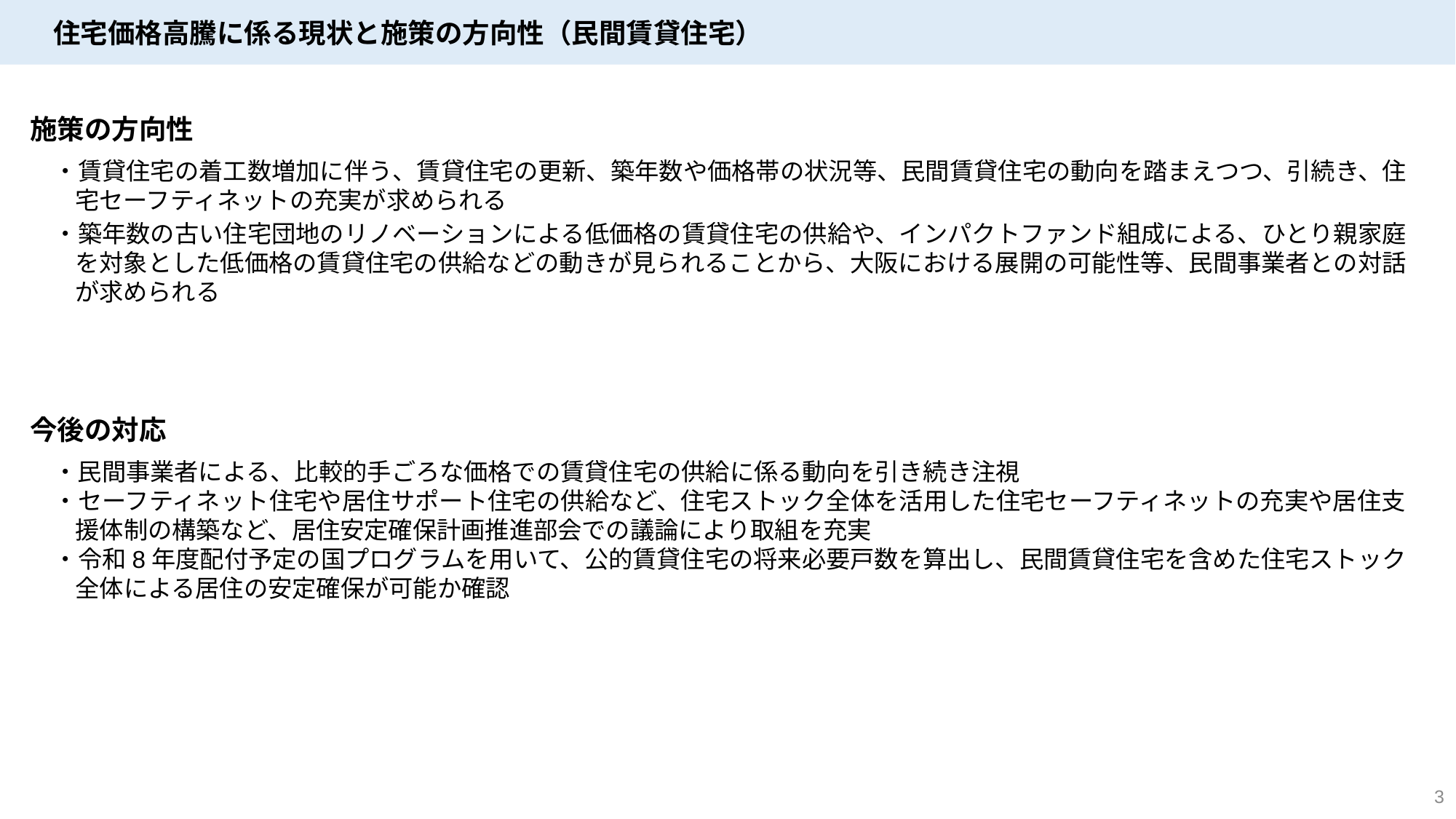

住宅価格高騰に係る現状と施策の方向性（民間賃貸住宅）
施策の方向性
・賃貸住宅の着工数増加に伴う、賃貸住宅の更新、築年数や価格帯の状況等、民間賃貸住宅の動向を踏まえつつ、引続き、住宅セーフティネットの充実が求められる
・築年数の古い住宅団地のリノベーションによる低価格の賃貸住宅の供給や、インパクトファンド組成による、ひとり親家庭を対象とした低価格の賃貸住宅の供給などの動きが見られることから、大阪における展開の可能性等、民間事業者との対話が求められる
今後の対応
・民間事業者による、比較的手ごろな価格での賃貸住宅の供給に係る動向を引き続き注視
・セーフティネット住宅や居住サポート住宅の供給など、住宅ストック全体を活用した住宅セーフティネットの充実や居住支援体制の構築など、居住安定確保計画推進部会での議論により取組を充実
・令和8年度配付予定の国プログラムを用いて、公的賃貸住宅の将来必要戸数を算出し、民間賃貸住宅を含めた住宅ストック全体による居住の安定確保が可能か確認
3